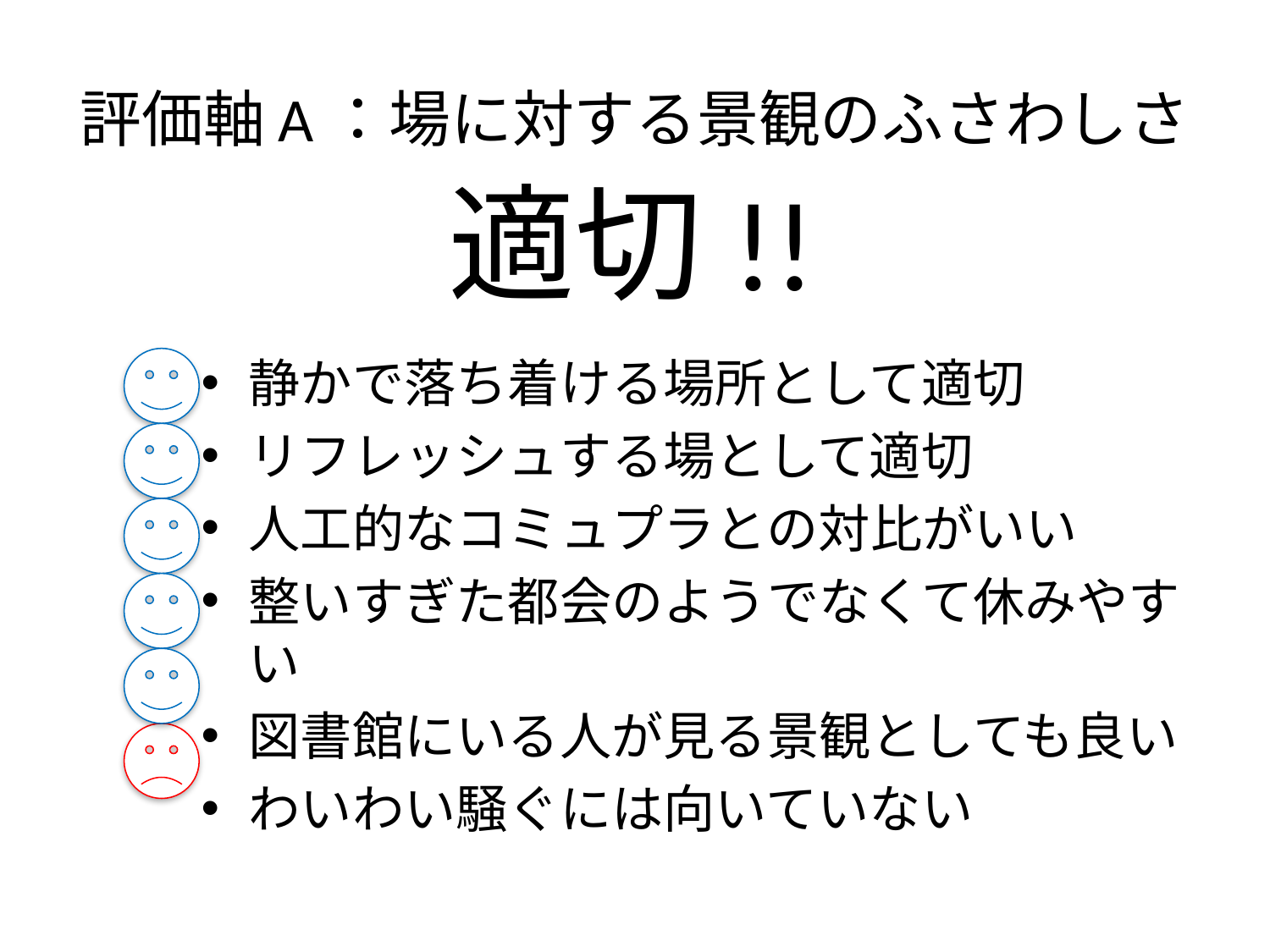

# 評価軸A：場に対する景観のふさわしさ
適切!!
静かで落ち着ける場所として適切
リフレッシュする場として適切
人工的なコミュプラとの対比がいい
整いすぎた都会のようでなくて休みやすい
図書館にいる人が見る景観としても良い
わいわい騒ぐには向いていない